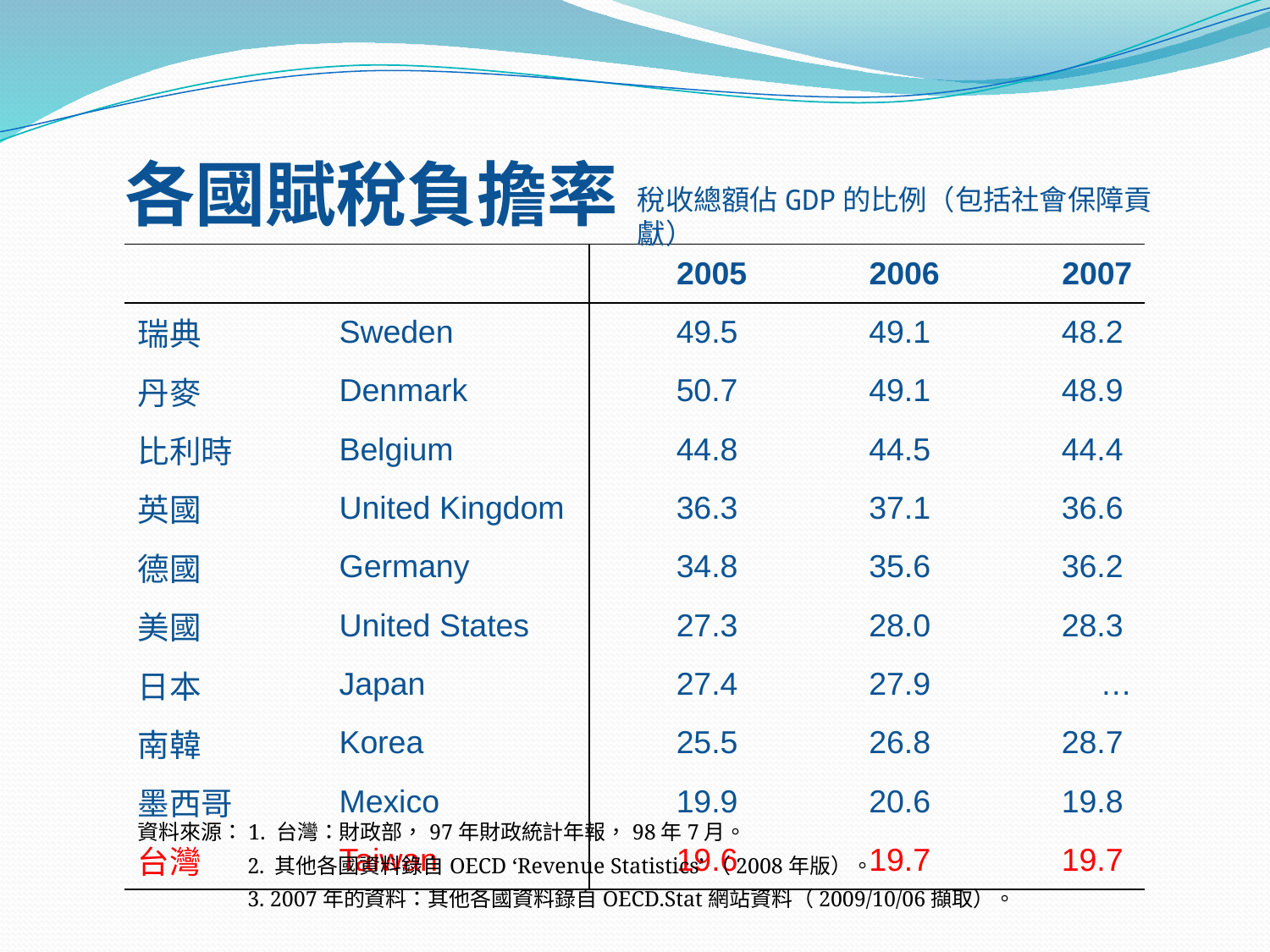

# 各國賦稅負擔率
|  |  |  |  |  |
| --- | --- | --- | --- | --- |
|  |  | 2005 | 2006 | 2007 |
| 瑞典 | Sweden | 49.5 | 49.1 | 48.2 |
| 丹麥 | Denmark | 50.7 | 49.1 | 48.9 |
| 比利時 | Belgium | 44.8 | 44.5 | 44.4 |
| 英國 | United Kingdom | 36.3 | 37.1 | 36.6 |
| 德國 | Germany | 34.8 | 35.6 | 36.2 |
| 美國 | United States | 27.3 | 28.0 | 28.3 |
| 日本 | Japan | 27.4 | 27.9 | … |
| 南韓 | Korea | 25.5 | 26.8 | 28.7 |
| 墨西哥 | Mexico | 19.9 | 20.6 | 19.8 |
| 台灣 | Taiwan | 19.6 | 19.7 | 19.7 |
稅收總額佔GDP的比例（包括社會保障貢獻）

資料來源：1. 台灣：財政部，97年財政統計年報，98年7月。
                    2. 其他各國資料錄自OECD ‘Revenue Statistics’（2008年版）。
                    3. 2007年的資料：其他各國資料錄自OECD.Stat網站資料（2009/10/06擷取）。